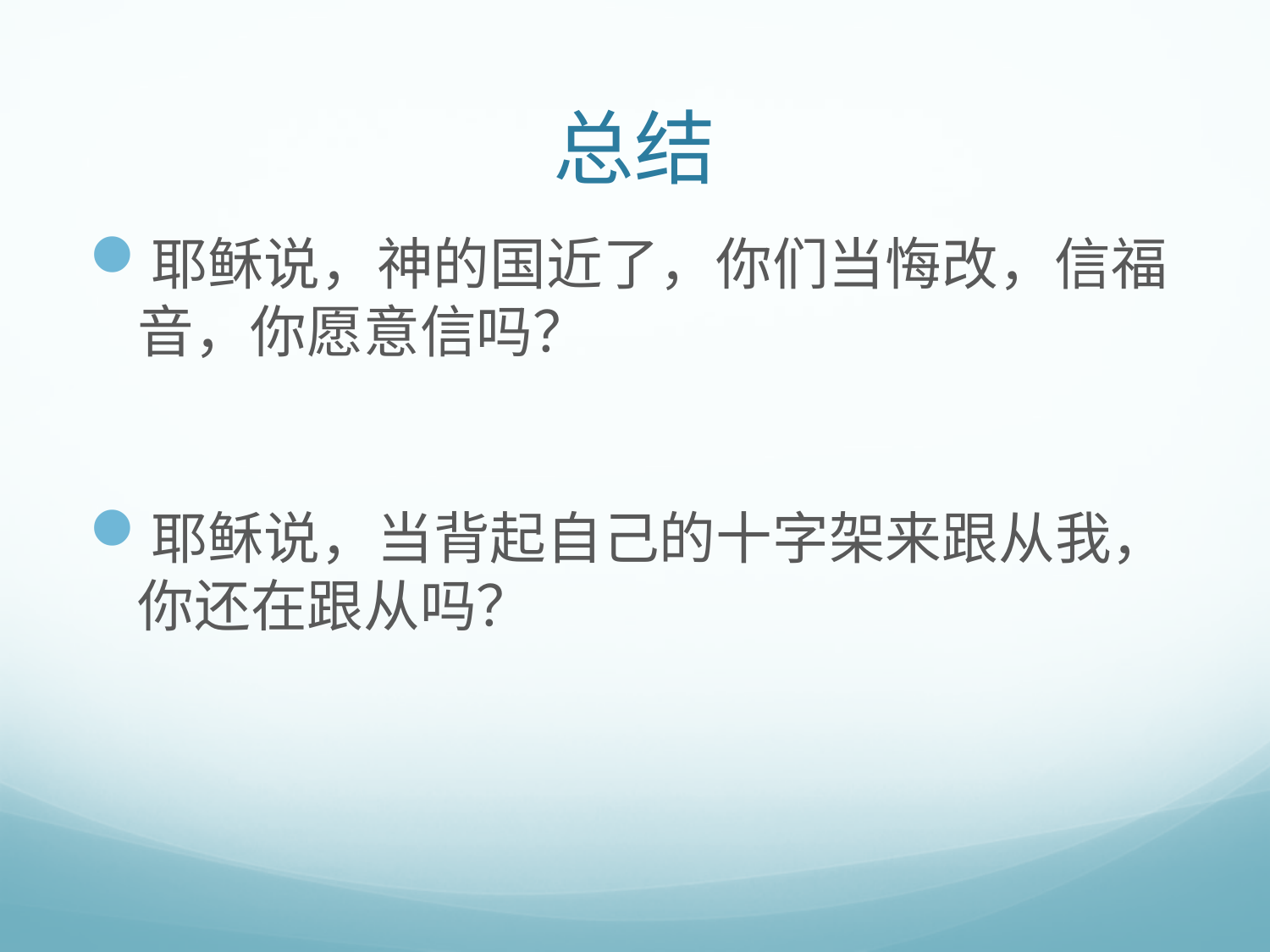

# 总结
耶稣说，神的国近了，你们当悔改，信福音，你愿意信吗？

耶稣说，当背起自己的十字架来跟从我，你还在跟从吗？